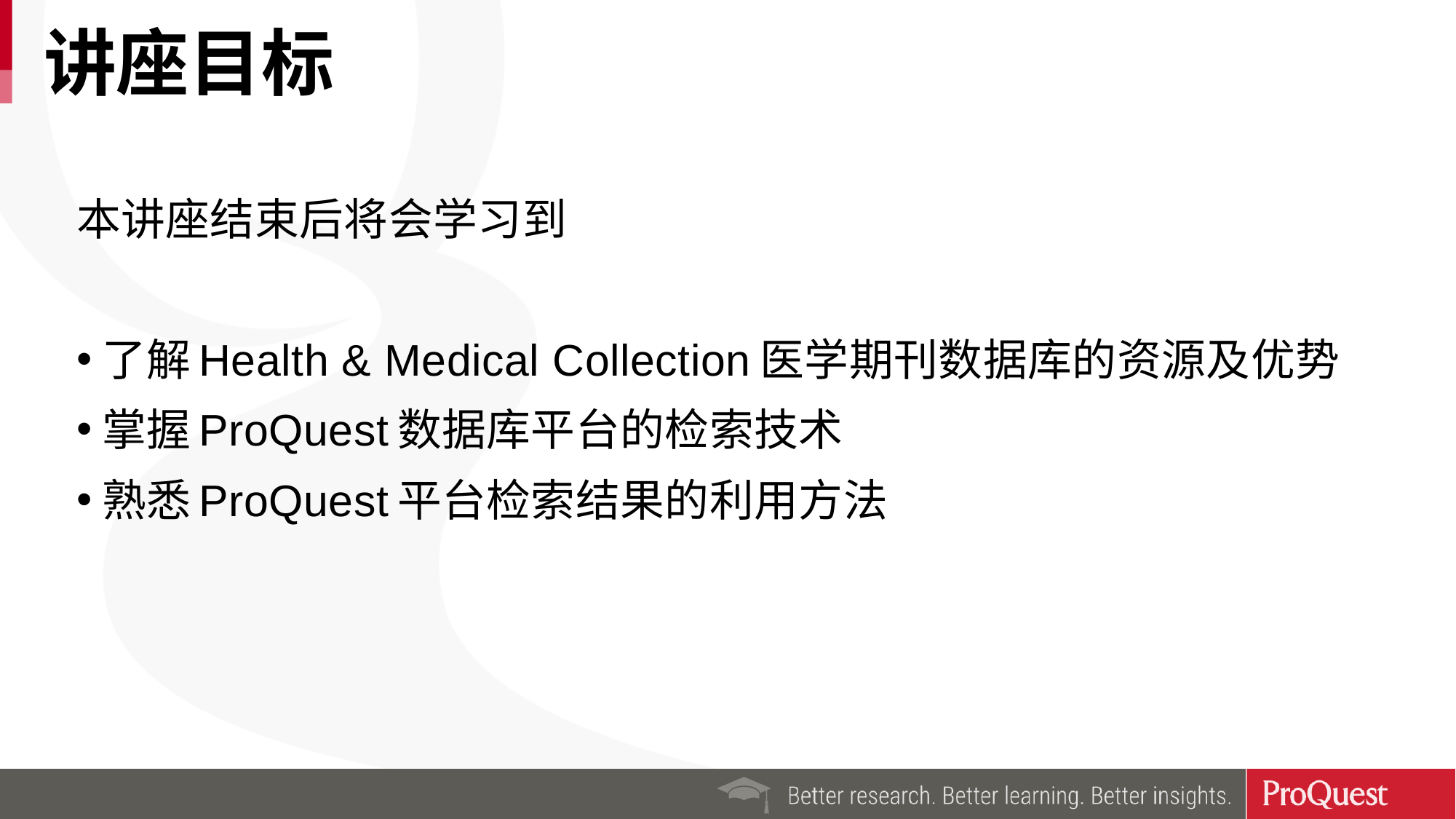

# 讲座目标
本讲座结束后将会学习到

了解Health & Medical Collection医学期刊数据库的资源及优势
掌握ProQuest数据库平台的检索技术
熟悉ProQuest平台检索结果的利用方法